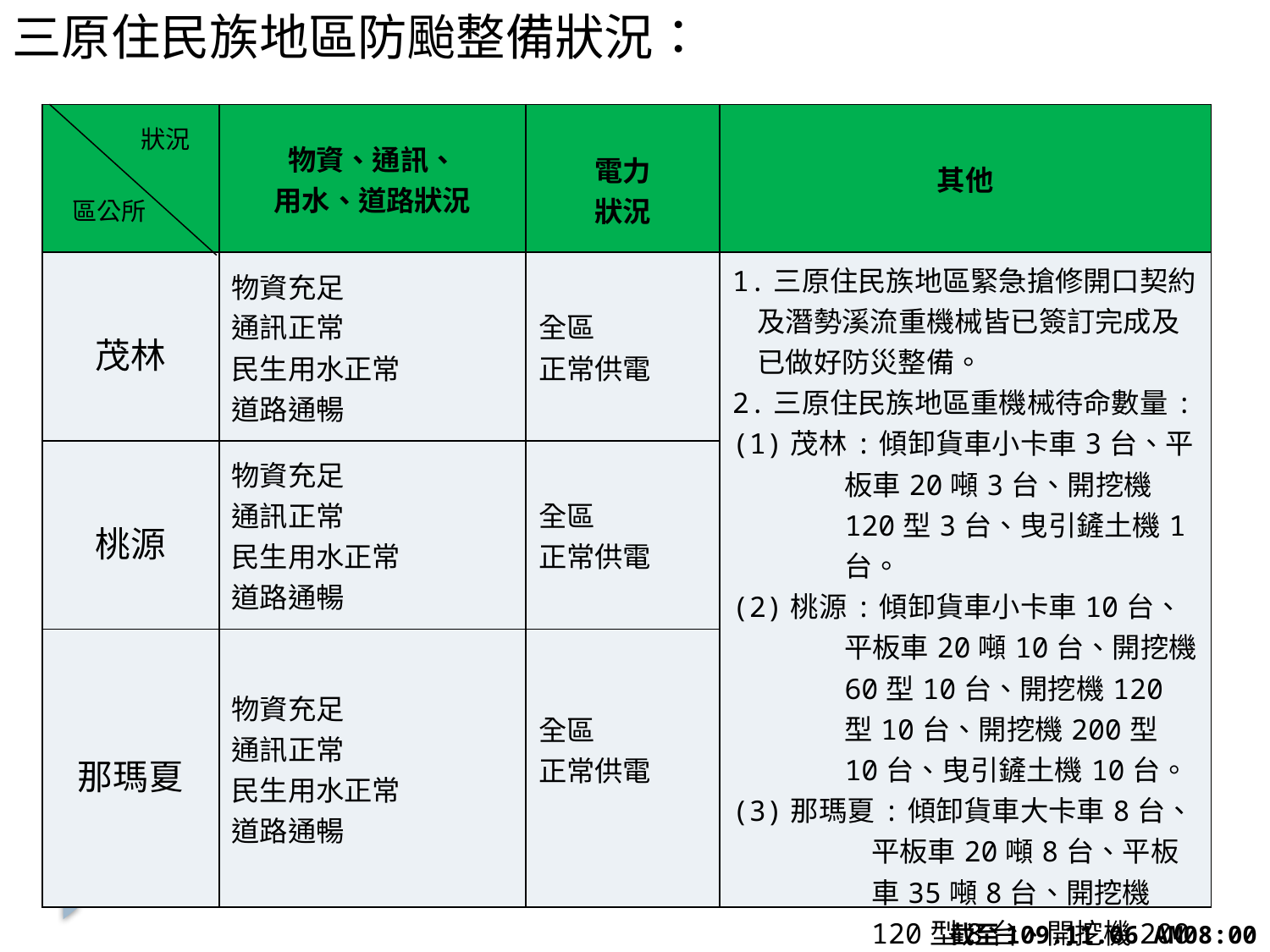

三原住民族地區防颱整備狀況：
狀況
區公所
|  | 物資、通訊、 用水、道路狀況 | 電力 狀況 | 其他 |
| --- | --- | --- | --- |
| 茂林 | 物資充足 通訊正常 民生用水正常 道路通暢 | 全區 正常供電 | 1.三原住民族地區緊急搶修開口契約及潛勢溪流重機械皆已簽訂完成及已做好防災整備。 2.三原住民族地區重機械待命數量: (1)茂林:傾卸貨車小卡車3台、平板車20噸3台、開挖機120型3台、曳引鏟土機1台。 (2)桃源:傾卸貨車小卡車10台、平板車20噸10台、開挖機60型10台、開挖機120型10台、開挖機200型10台、曳引鏟土機10台。 (3)那瑪夏:傾卸貨車大卡車8台、平板車20噸8台、平板車35噸8台、開挖機120型8台、開挖機200型8台、開挖機300型8台。 |
| 桃源 | 物資充足 通訊正常 民生用水正常 道路通暢 | 全區 正常供電 |  |
| 那瑪夏 | 物資充足 通訊正常 民生用水正常 道路通暢 | 全區 正常供電 |  |
截至109.11.06 AM08:00